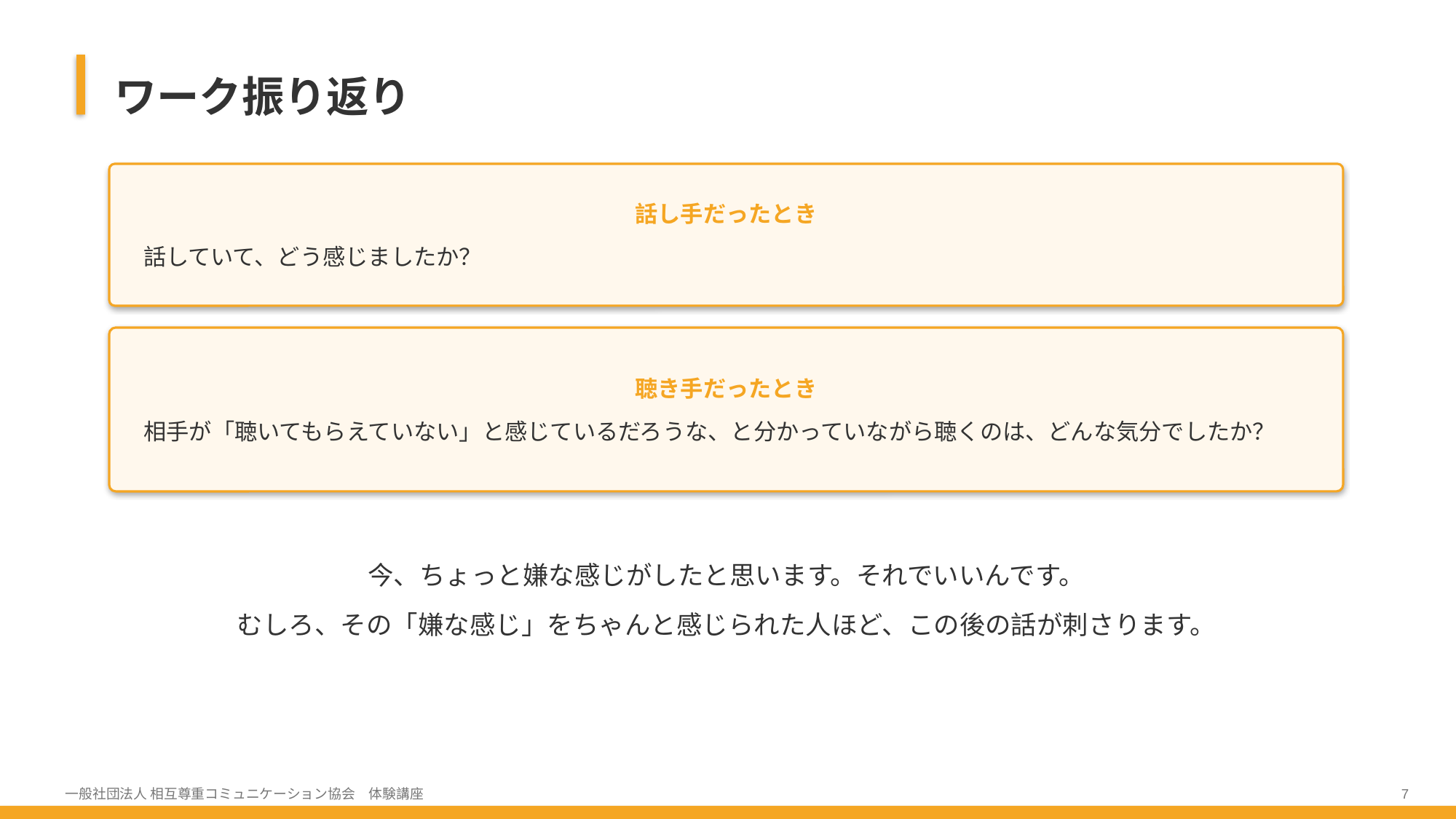

ワーク振り返り

話し手だったとき
話していて、どう感じましたか？
聴き手だったとき
相手が「聴いてもらえていない」と感じているだろうな、と分かっていながら聴くのは、どんな気分でしたか？
今、ちょっと嫌な感じがしたと思います。それでいいんです。
むしろ、その「嫌な感じ」をちゃんと感じられた人ほど、この後の話が刺さります。
一般社団法人 相互尊重コミュニケーション協会　体験講座
7